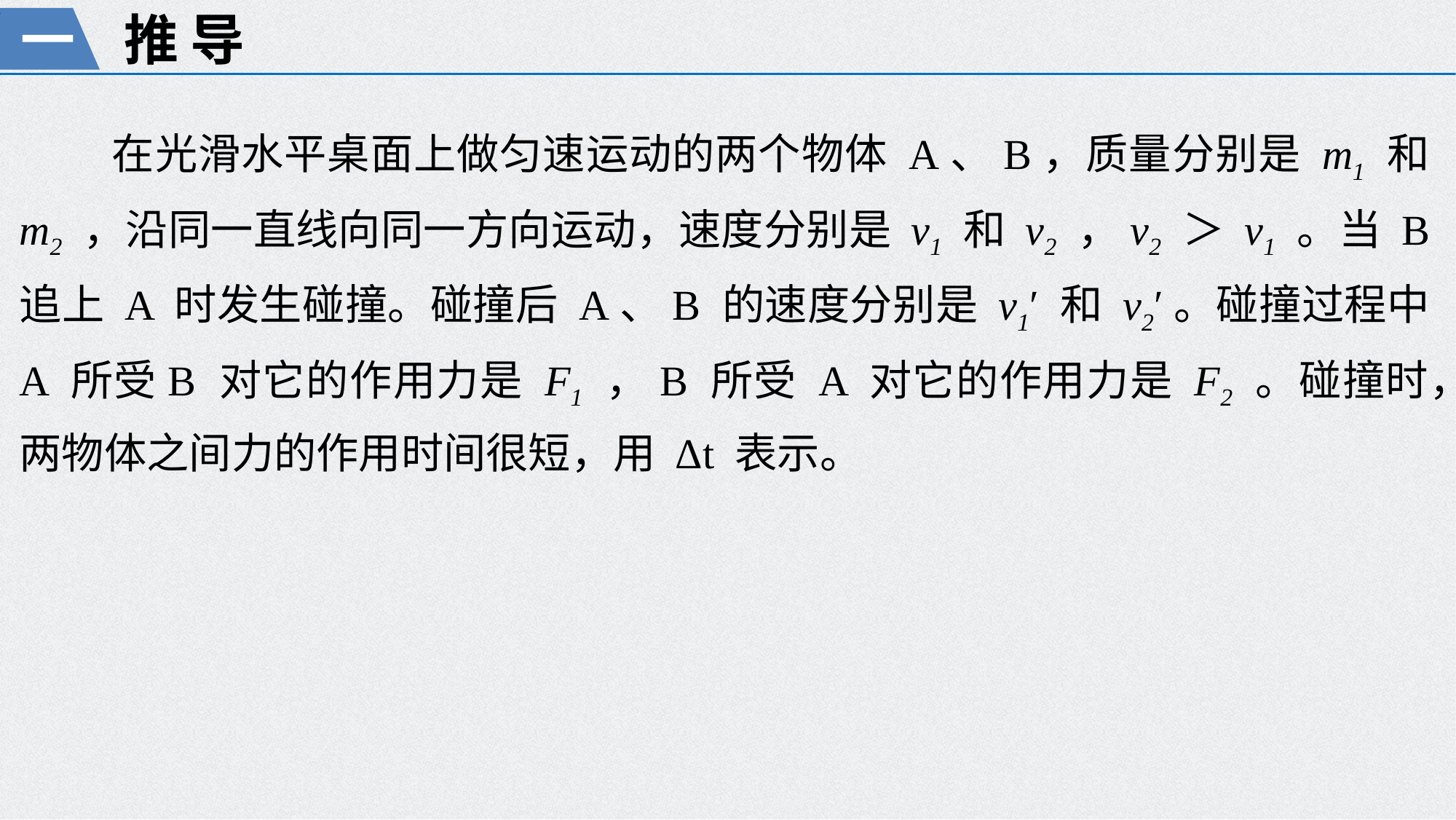

一
推 导

        在光滑水平桌面上做匀速运动的两个物体 A、B，质量分别是 m1 和 m2 ，沿同一直线向同一方向运动，速度分别是 v1 和 v2 ，v2 ＞ v1 。当 B 追上 A 时发生碰撞。碰撞后 A、B 的速度分别是 v1′ 和 v2′。碰撞过程中 A 所受B 对它的作用力是 F1 ，B 所受 A 对它的作用力是 F2 。碰撞时，两物体之间力的作用时间很短，用 Δt 表示。